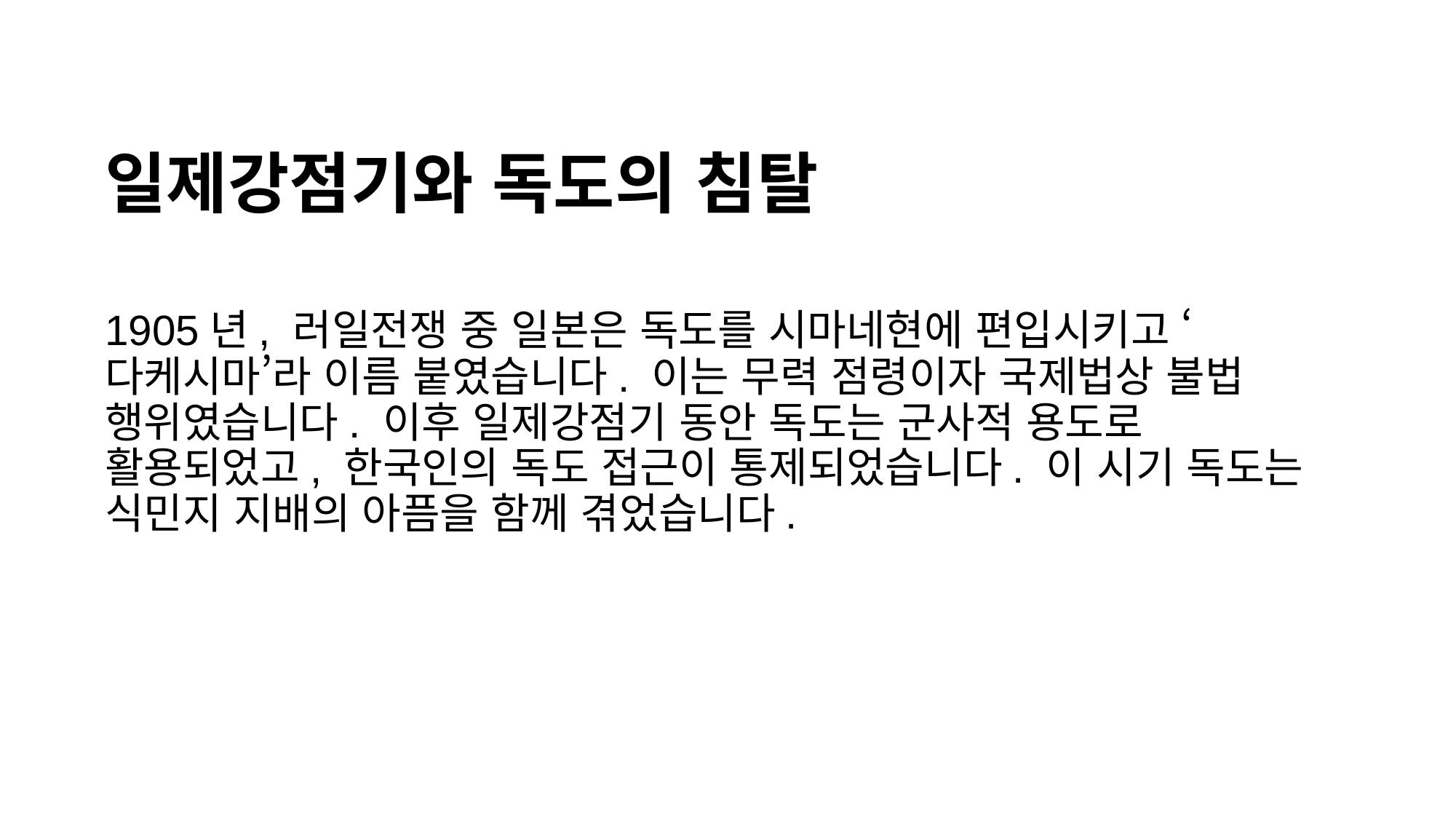

# 일제강점기와 독도의 침탈
1905년, 러일전쟁 중 일본은 독도를 시마네현에 편입시키고 ‘다케시마’라 이름 붙였습니다. 이는 무력 점령이자 국제법상 불법 행위였습니다. 이후 일제강점기 동안 독도는 군사적 용도로 활용되었고, 한국인의 독도 접근이 통제되었습니다. 이 시기 독도는 식민지 지배의 아픔을 함께 겪었습니다.